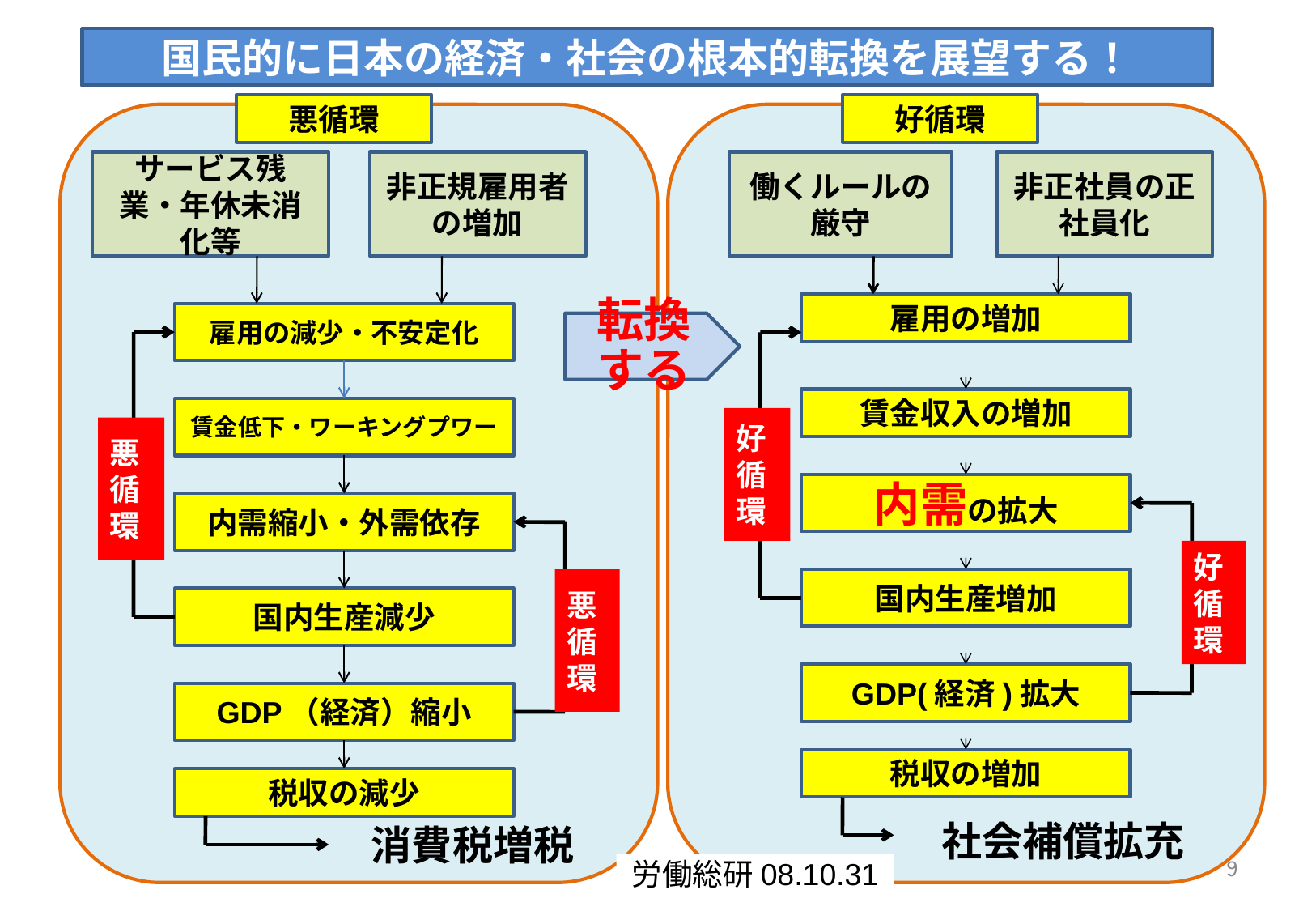

国民的に日本の経済・社会の根本的転換を展望する！
#
悪循環
好循環

サービス残業・年休未消化等
非正規雇用者の増加
働くルールの厳守
非正社員の正社員化
雇用の増加
雇用の減少・不安定化
転換する
賃金収入の増加
賃金低下・ワーキングプワー
好循環
悪循環
内需の拡大
内需縮小・外需依存
好循環
悪循環
国内生産増加
国内生産減少
GDP(経済)拡大
GDP（経済）縮小
税収の増加
税収の減少
社会補償拡充
消費税増税
9
労働総研08.10.31